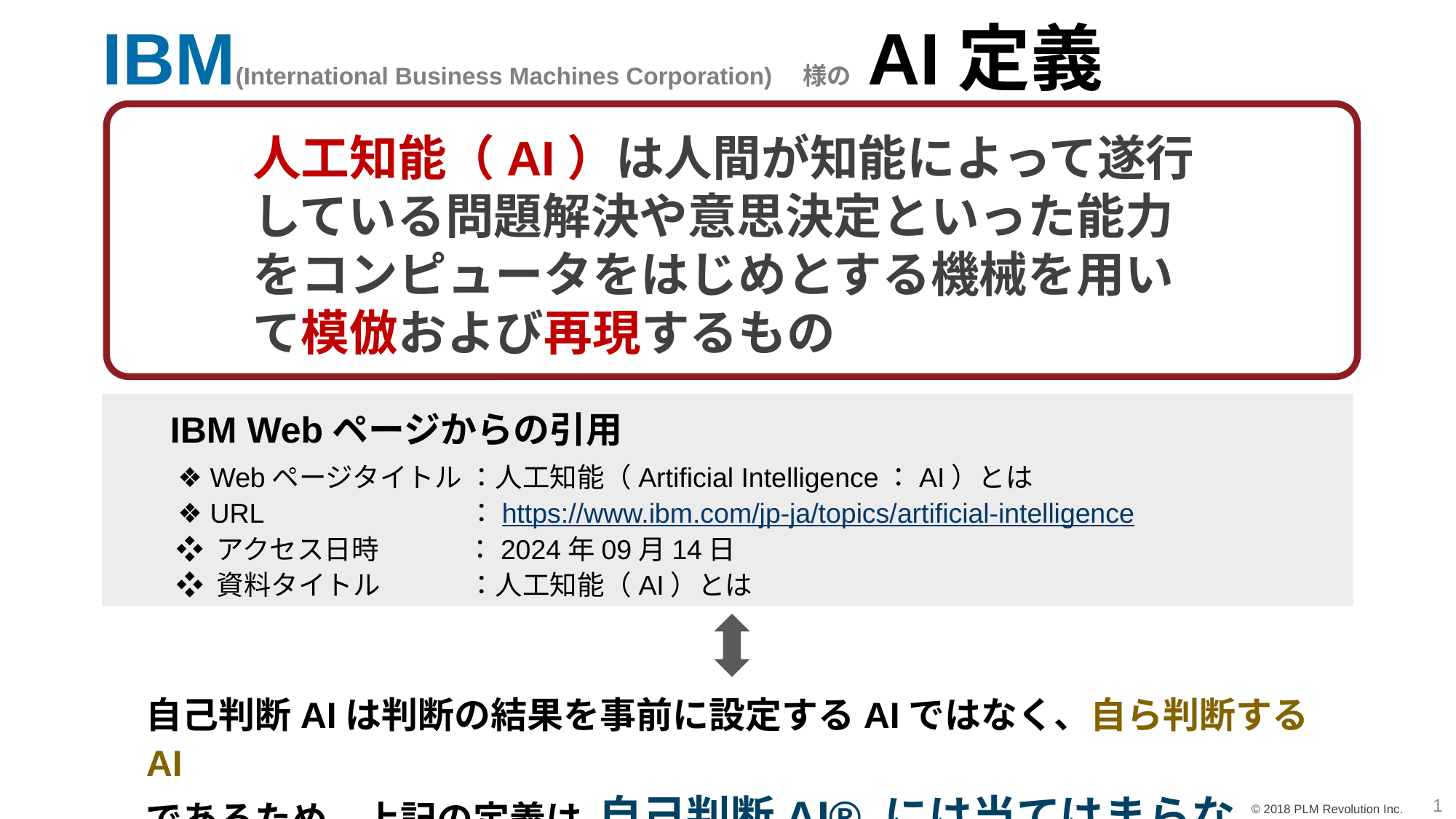

IBM(International Business Machines Corporation)　様の  AI定義

　人工知能（AI）は人間が知能によって遂行
　している問題解決や意思決定といった能力
　をコンピュータをはじめとする機械を用い
　て模倣および再現するもの

IBM Webページからの引用

 ❖ Webページタイトル ：人工知能（Artificial Intelligence：AI）とは
 ❖ URL　　　　　　　 ：https://www.ibm.com/jp-ja/topics/artificial-intelligence
 ❖ アクセス日時　　　 ：2024年09月14日
 ❖ 資料タイトル　　　 ：人工知能（AI）とは

自己判断AIは判断の結果を事前に設定するAIではなく、自ら判断するAI
であるため、上記の定義は  自己判断AI® には当てはまらない！
1
© 2018 PLM Revolution Inc.